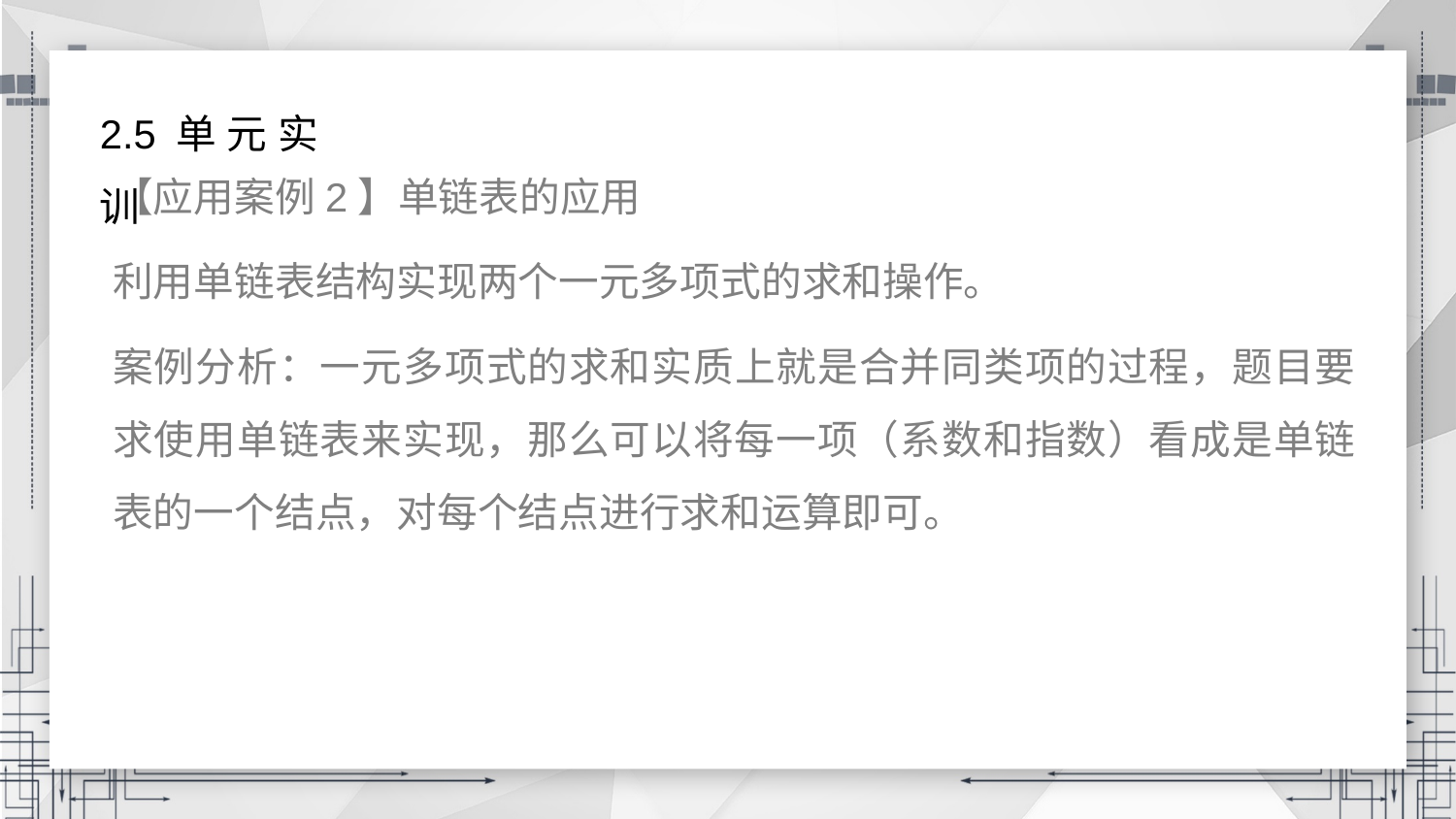

2.5单元实训
【应用案例2】单链表的应用
利用单链表结构实现两个一元多项式的求和操作。
案例分析：一元多项式的求和实质上就是合并同类项的过程，题目要求使用单链表来实现，那么可以将每一项（系数和指数）看成是单链表的一个结点，对每个结点进行求和运算即可。